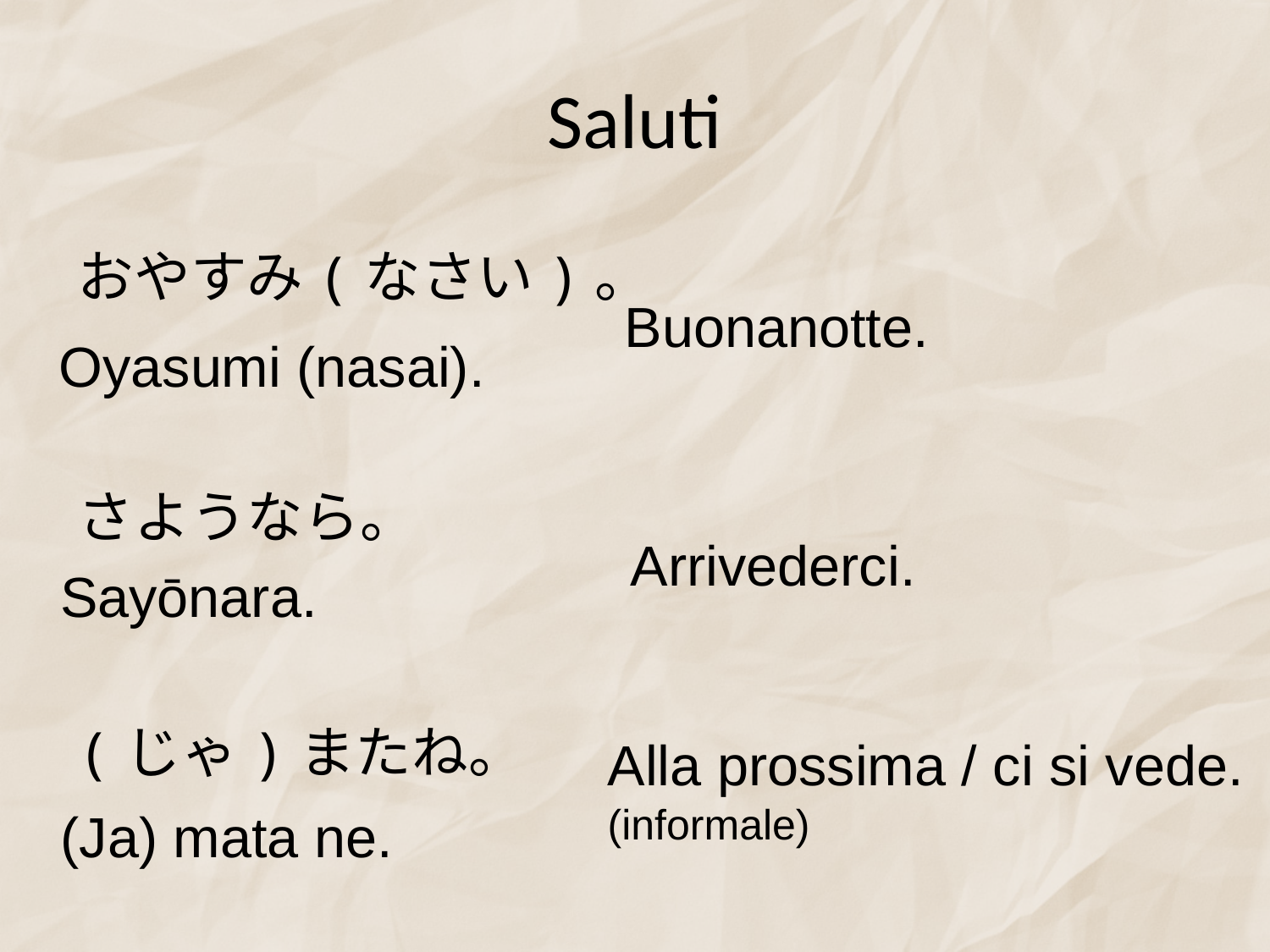

# Saluti
おやすみ(なさい)。
Buonanotte.
Oyasumi (nasai).
さようなら。
Arrivederci.
Sayōnara.
(じゃ)またね。
Alla prossima / ci si vede.
(informale)
(Ja) mata ne.